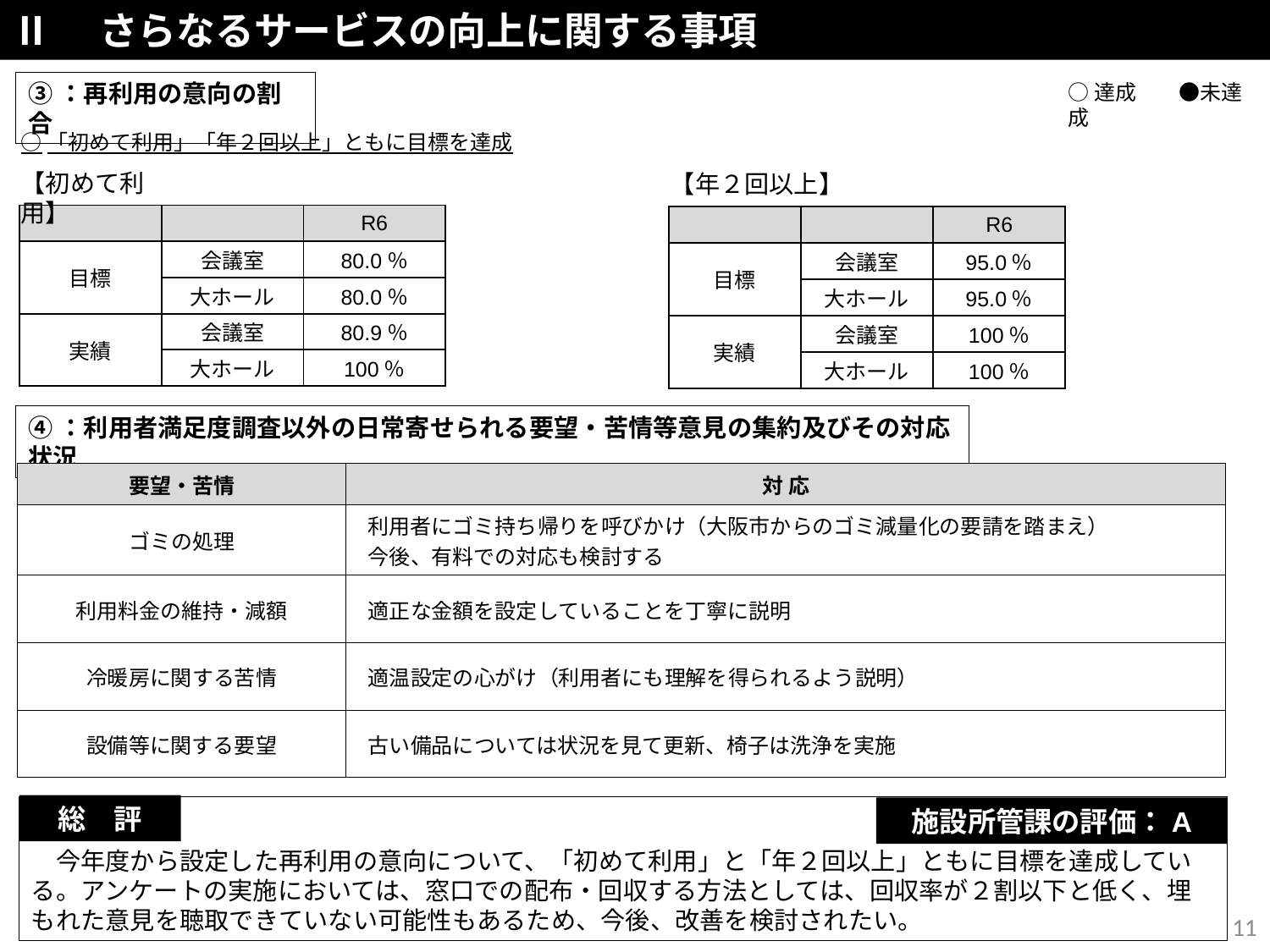

Ⅱ　さらなるサービスの向上に関する事項
③：再利用の意向の割合
○達成　　●未達成
○「初めて利用」「年２回以上」ともに目標を達成
【初めて利用】
【年２回以上】
|  |  | R6 |
| --- | --- | --- |
| 目標 | 会議室 | 80.0％ |
|  | 大ホール | 80.0％ |
| 実績 | 会議室 | 80.9％ |
|  | 大ホール | 100％ |
|  |  | R6 |
| --- | --- | --- |
| 目標 | 会議室 | 95.0％ |
|  | 大ホール | 95.0％ |
| 実績 | 会議室 | 100％ |
|  | 大ホール | 100％ |
④：利用者満足度調査以外の日常寄せられる要望・苦情等意見の集約及びその対応状況
| 要望・苦情 | 対 応 |
| --- | --- |
| ゴミの処理 | 利用者にゴミ持ち帰りを呼びかけ（大阪市からのゴミ減量化の要請を踏まえ） 　今後、有料での対応も検討する |
| 利用料金の維持・減額 | 適正な金額を設定していることを丁寧に説明 |
| 冷暖房に関する苦情 | 適温設定の心がけ（利用者にも理解を得られるよう説明） |
| 設備等に関する要望 | 古い備品については状況を見て更新、椅子は洗浄を実施 |
総　評
　今年度から設定した再利用の意向について、「初めて利用」と「年２回以上」ともに目標を達成している。アンケートの実施においては、窓口での配布・回収する方法としては、回収率が２割以下と低く、埋もれた意見を聴取できていない可能性もあるため、今後、改善を検討されたい。
施設所管課の評価：A
11